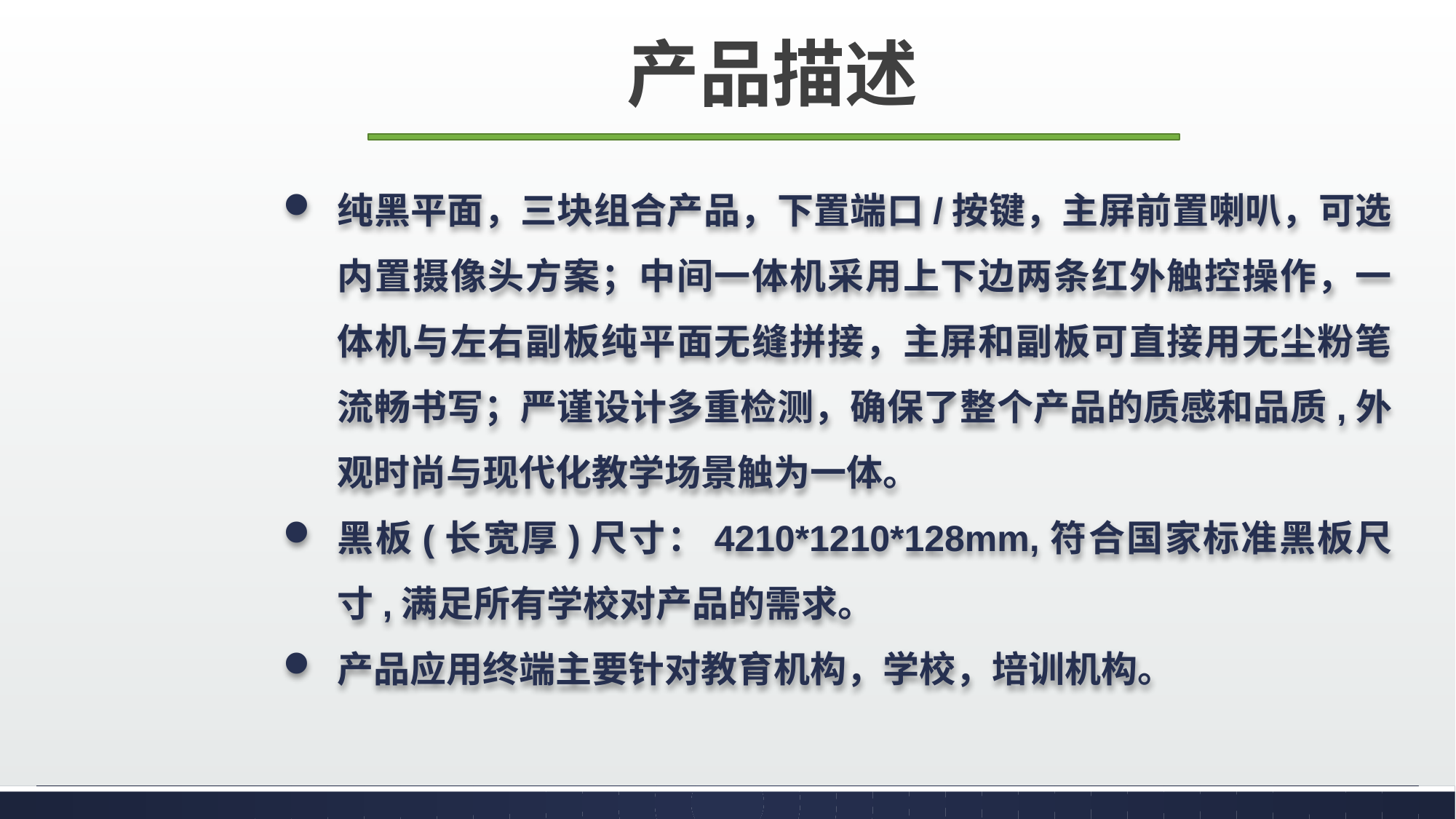

产品描述

纯黑平面，三块组合产品，下置端口/按键，主屏前置喇叭，可选内置摄像头方案；中间一体机采用上下边两条红外触控操作，一体机与左右副板纯平面无缝拼接，主屏和副板可直接用无尘粉笔流畅书写；严谨设计多重检测，确保了整个产品的质感和品质,外观时尚与现代化教学场景触为一体。
黑板(长宽厚)尺寸：4210*1210*128mm,符合国家标准黑板尺寸,满足所有学校对产品的需求。
产品应用终端主要针对教育机构，学校，培训机构。